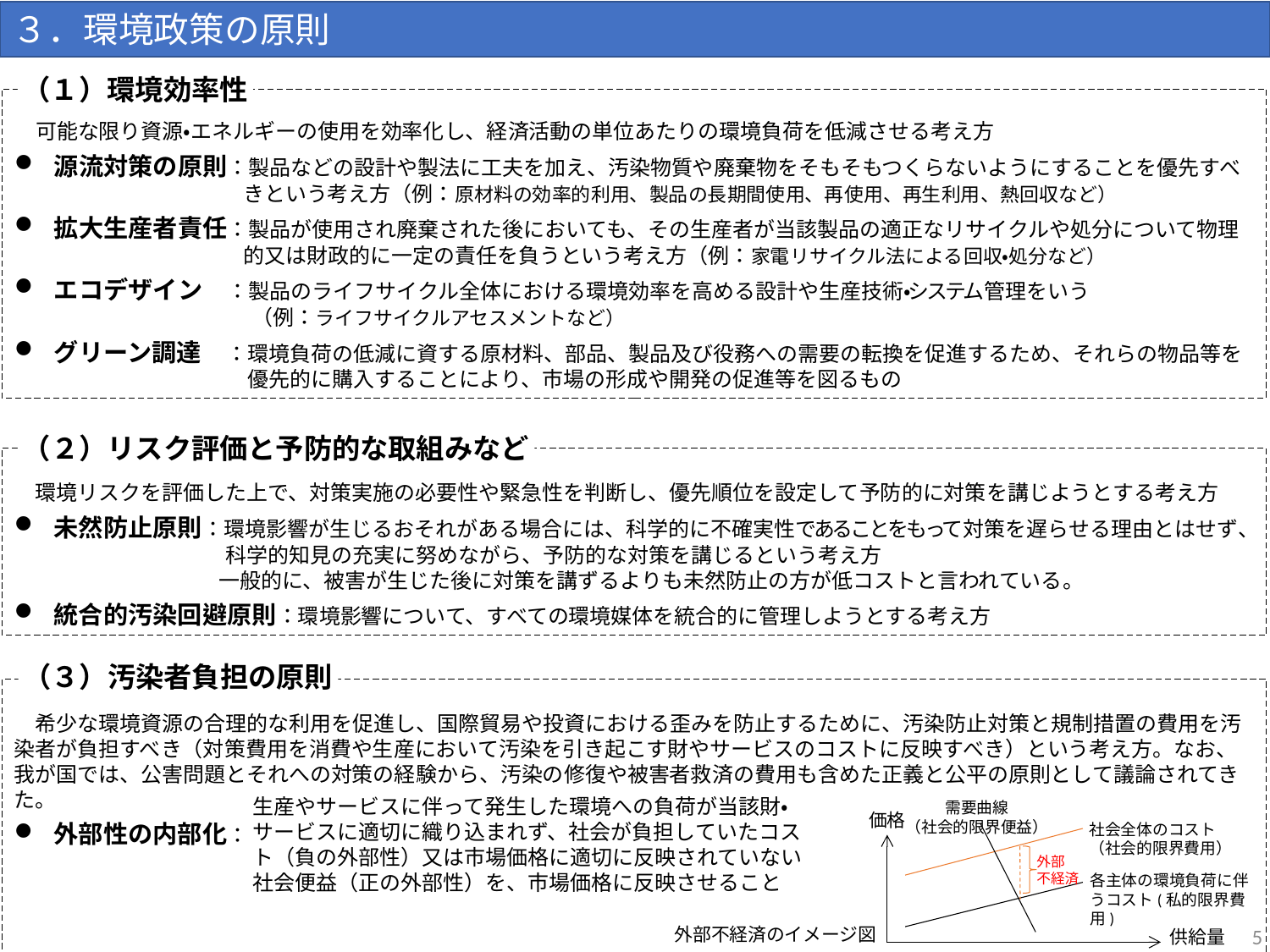

３．環境政策の原則
（１）環境効率性

　可能な限り資源・エネルギーの使用を効率化し、経済活動の単位あたりの環境負荷を低減させる考え方
源流対策の原則：製品などの設計や製法に工夫を加え、汚染物質や廃棄物をそもそもつくらないようにすることを優先すべ
                                                きという考え方（例：原材料の効率的利用、製品の長期間使用、再使用、再生利用、熱回収など）
拡大生産者責任：製品が使用され廃棄された後においても、その生産者が当該製品の適正なリサイクルや処分について物理
                                                的又は財政的に一定の責任を負うという考え方（例：家電リサイクル法による回収・処分など）
エコデザイン　：製品のライフサイクル全体における環境効率を高める設計や生産技術・システム管理をいう
　　　　　　　　　 　　（例：ライフサイクルアセスメントなど）
グリーン調達　：環境負荷の低減に資する原材料、部品、製品及び役務への需要の転換を促進するため、それらの物品等を
　　　　　　　　　　　優先的に購入することにより、市場の形成や開発の促進等を図るもの
（２）リスク評価と予防的な取組みなど

　環境リスクを評価した上で、対策実施の必要性や緊急性を判断し、優先順位を設定して予防的に対策を講じようとする考え方
未然防止原則：環境影響が生じるおそれがある場合には、科学的に不確実性であることをもって対策を遅らせる理由とはせず、
　　　　　　　　　　　　　科学的知見の充実に努めながら、予防的な対策を講じるという考え方
　　　　　　　　   　一般的に、被害が生じた後に対策を講ずるよりも未然防止の方が低コストと言われている。
統合的汚染回避原則：環境影響について、すべての環境媒体を統合的に管理しようとする考え方
（３）汚染者負担の原則

　希少な環境資源の合理的な利用を促進し、国際貿易や投資における歪みを防止するために、汚染防止対策と規制措置の費用を汚染者が負担すべき（対策費用を消費や生産において汚染を引き起こす財やサービスのコストに反映すべき）という考え方。なお、我が国では、公害問題とそれへの対策の経験から、汚染の修復や被害者救済の費用も含めた正義と公平の原則として議論されてきた。
外部性の内部化：

生産やサービスに伴って発生した環境への負荷が当該財・サービスに適切に織り込まれず、社会が負担していたコスト（負の外部性）又は市場価格に適切に反映されていない社会便益（正の外部性）を、市場価格に反映させること
需要曲線
（社会的限界便益）
価格
社会全体のコスト
（社会的限界費用）

外部
不経済
各主体の環境負荷に伴うコスト(私的限界費用)
5
外部不経済のイメージ図
供給量